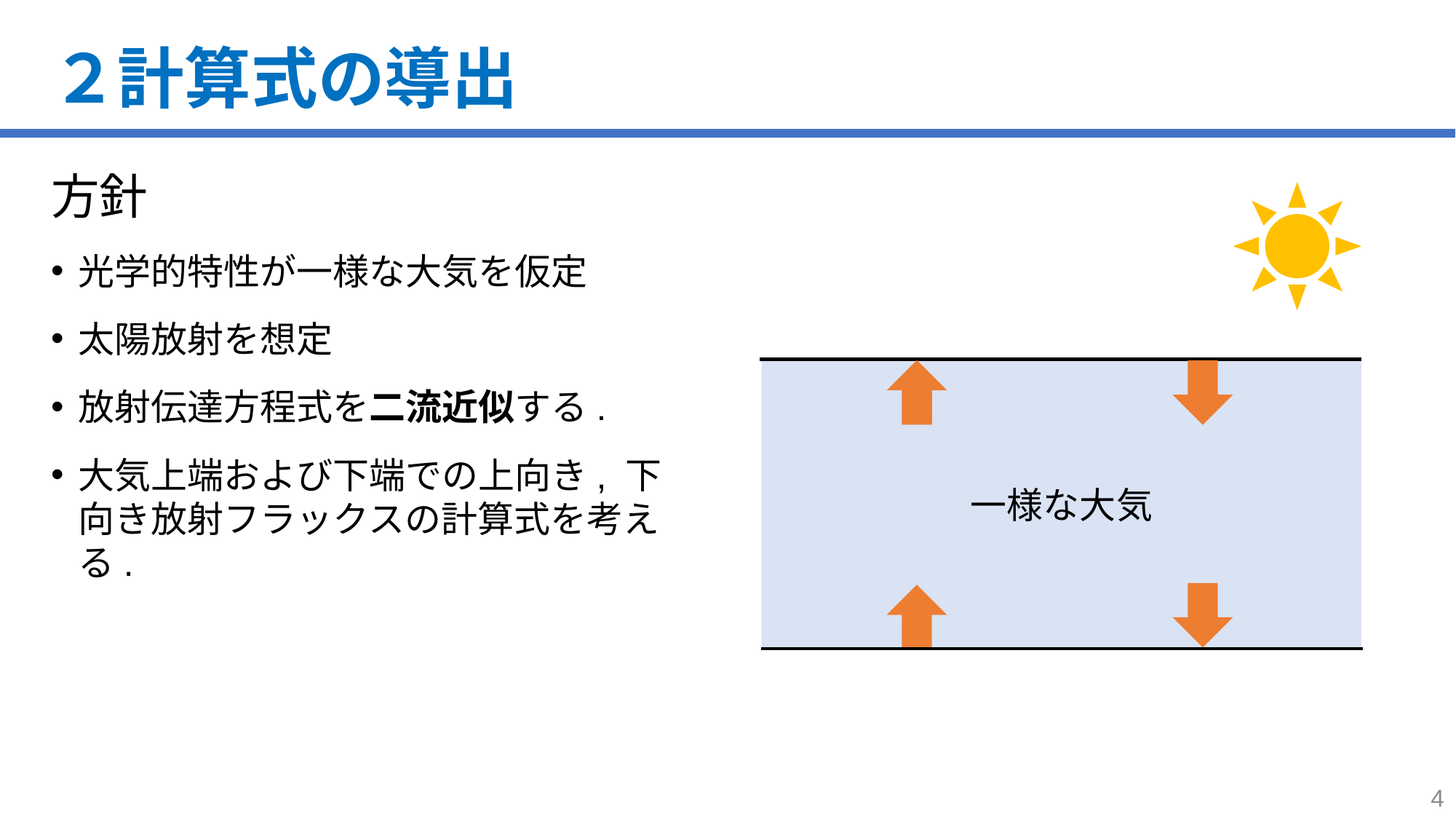

# ２計算式の導出
方針
光学的特性が一様な大気を仮定
太陽放射を想定
放射伝達方程式を二流近似する.
大気上端および下端での上向き, 下向き放射フラックスの計算式を考える.

一様な大気

4